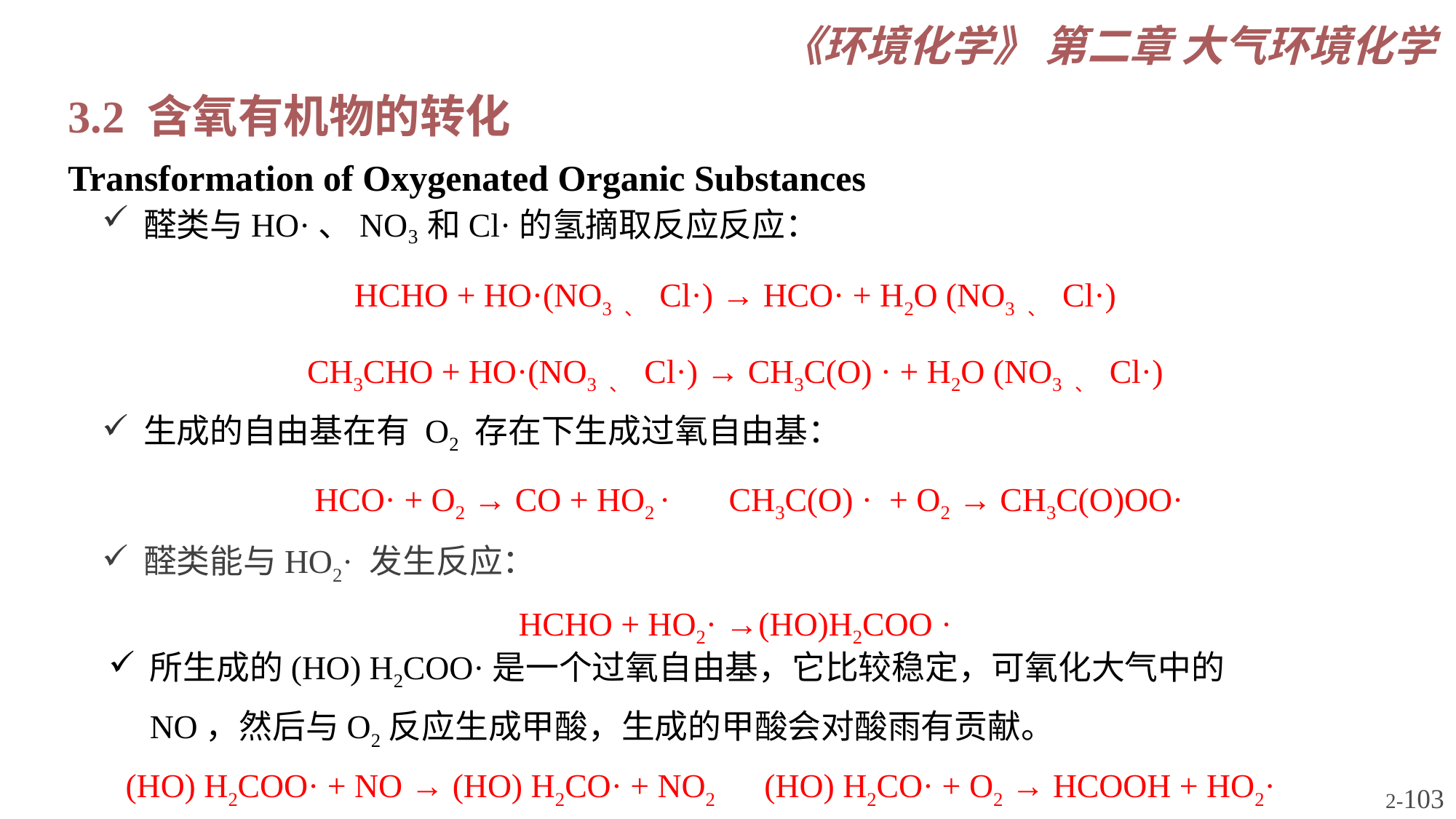

3.2 含氧有机物的转化
Transformation of Oxygenated Organic Substances
醛类与HO·、NO₃和Cl·的氢摘取反应反应：
HCHO + HO·(NO3 、 Cl·) → HCO· + H2O (NO3 、 Cl·)
CH3CHO + HO·(NO3 、 Cl·) → CH3C(O) · + H2O (NO3 、 Cl·)
生成的自由基在有 O2 存在下生成过氧自由基：
          HCO· + O2 → CO + HO2 ·       CH3C(O) ·  + O2 → CH3C(O)OO·
醛类能与HO2· 发生反应：
HCHO + HO2· →(HO)H2COO ·
所生成的(HO) H2COO·是一个过氧自由基，它比较稳定，可氧化大气中的NO，然后与O2反应生成甲酸，生成的甲酸会对酸雨有贡献。
  (HO) H2COO· + NO → (HO) H2CO· + NO2          (HO) H2CO· + O2 → HCOOH + HO2·
2-103